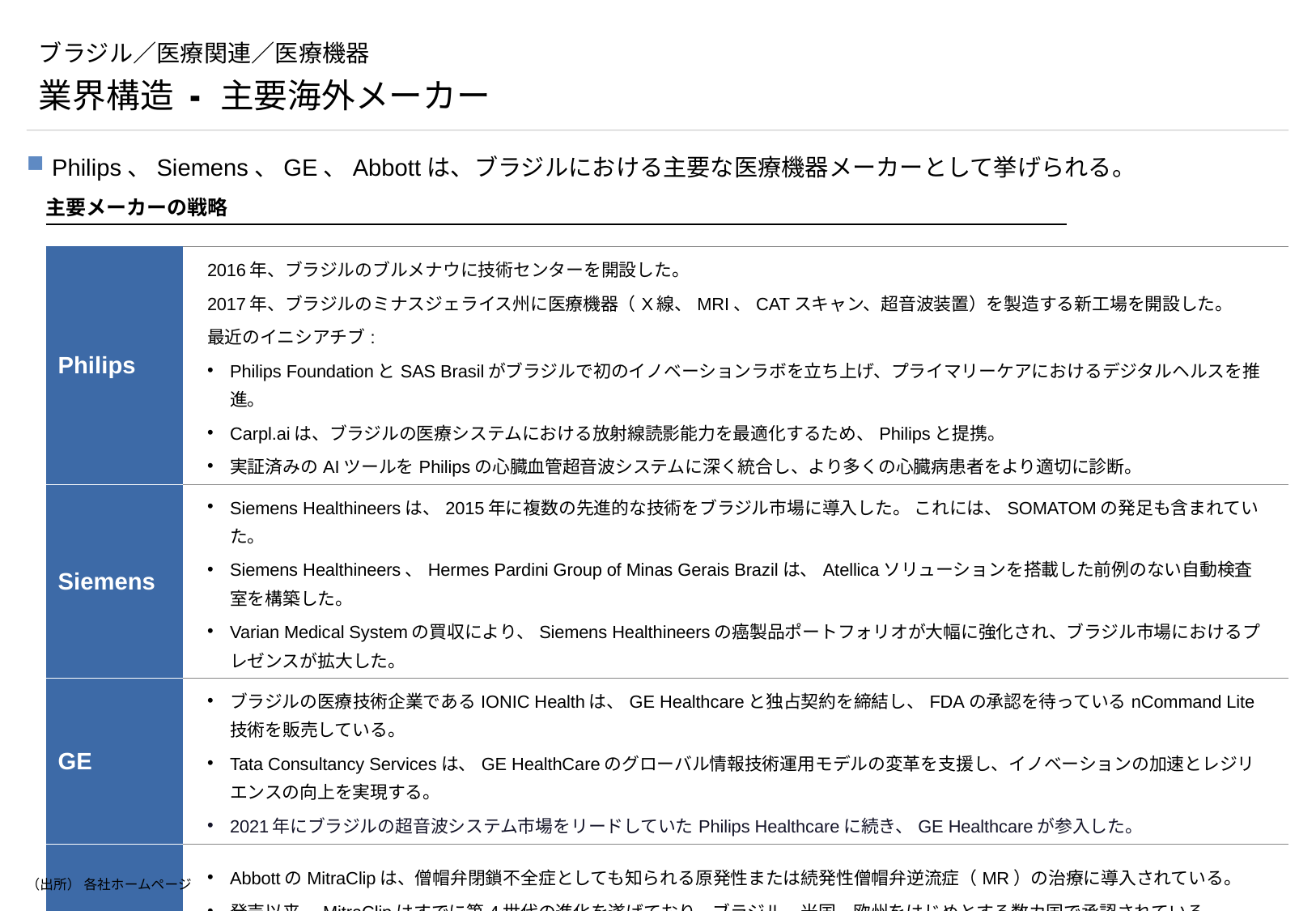

# ブラジル／医療関連／医療機器
業界構造 - 主要海外メーカー
Philips、Siemens、GE、Abbottは、ブラジルにおける主要な医療機器メーカーとして挙げられる。
主要メーカーの戦略
| Philips | 2016年、ブラジルのブルメナウに技術センターを開設した。 2017年、ブラジルのミナスジェライス州に医療機器（X線、MRI、CATスキャン、超音波装置）を製造する新工場を開設した。 最近のイニシアチブ: Philips FoundationとSAS Brasilがブラジルで初のイノベーションラボを立ち上げ、プライマリーケアにおけるデジタルヘルスを推進。 Carpl.aiは、ブラジルの医療システムにおける放射線読影能力を最適化するため、Philipsと提携。 実証済みのAIツールをPhilipsの心臓血管超音波システムに深く統合し、より多くの心臓病患者をより適切に診断。 |
| --- | --- |
| Siemens | Siemens Healthineersは、2015年に複数の先進的な技術をブラジル市場に導入した。 これには、SOMATOMの発足も含まれていた。 Siemens Healthineers、Hermes Pardini Group of Minas Gerais Brazilは、Atellicaソリューションを搭載した前例のない自動検査室を構築した。 Varian Medical Systemの買収により、Siemens Healthineersの癌製品ポートフォリオが大幅に強化され、ブラジル市場におけるプレゼンスが拡大した。 |
| GE | ブラジルの医療技術企業であるIONIC Healthは、GE Healthcareと独占契約を締結し、FDAの承認を待っているnCommand Lite技術を販売している。 Tata Consultancy Servicesは、GE HealthCareのグローバル情報技術運用モデルの変革を支援し、イノベーションの加速とレジリエンスの向上を実現する。 2021年にブラジルの超音波システム市場をリードしていたPhilips Healthcareに続き、GE Healthcareが参入した。 |
| Abbott | AbbottのMitraClipは、僧帽弁閉鎖不全症としても知られる原発性または続発性僧帽弁逆流症（MR）の治療に導入されている。 発売以来、MitraClipはすでに第4世代の進化を遂げており、ブラジル、米国、欧州をはじめとする数カ国で承認されている。 APOC（AbbottPointofCare） （ブラジル） は、世界中の臨床医や研究者と提携し、製品の科学的根拠や知識をさまざまな臨床現場に提供して患者ケアの迅速化を支援している。 |
（出所） 各社ホームページ